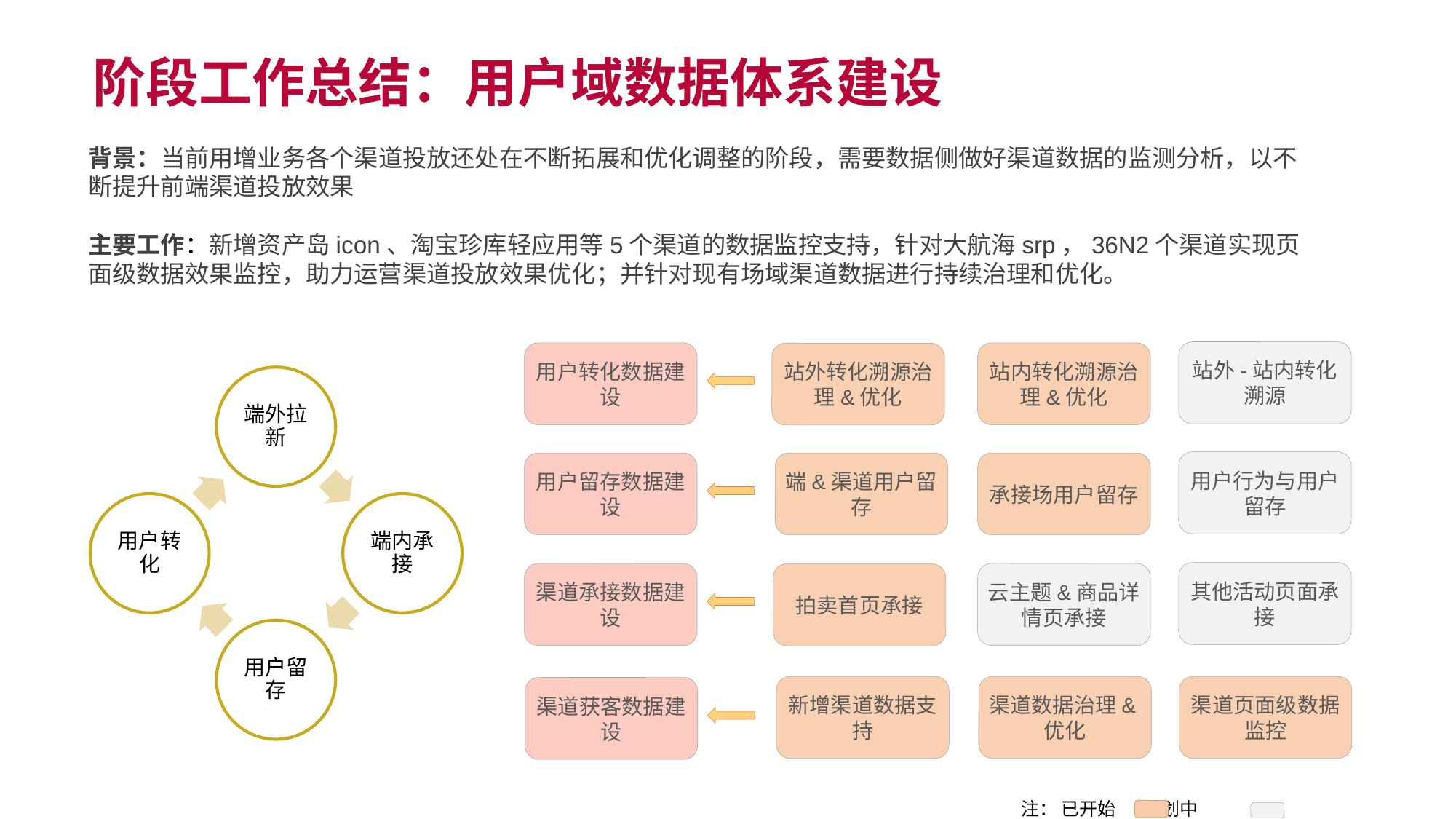

阶段工作总结：用户域数据体系建设
背景：当前用增业务各个渠道投放还处在不断拓展和优化调整的阶段，需要数据侧做好渠道数据的监测分析，以不断提升前端渠道投放效果

主要工作：新增资产岛icon、淘宝珍库轻应用等5个渠道的数据监控支持，针对大航海srp，36N2个渠道实现页面级数据效果监控，助力运营渠道投放效果优化；并针对现有场域渠道数据进行持续治理和优化。
站外-站内转化溯源
用户转化数据建设
站内转化溯源治理&优化
站外转化溯源治理&优化

端外拉新

端内承接

用户留存

用户转化

用户行为与用户留存
用户留存数据建设
端&渠道用户留存
承接场用户留存

其他活动页面承接
渠道承接数据建设
云主题&商品详情页承接
拍卖首页承接

新增渠道数据支持
渠道数据治理&优化
渠道页面级数据监控
渠道获客数据建设

注： 已开始       计划中

5